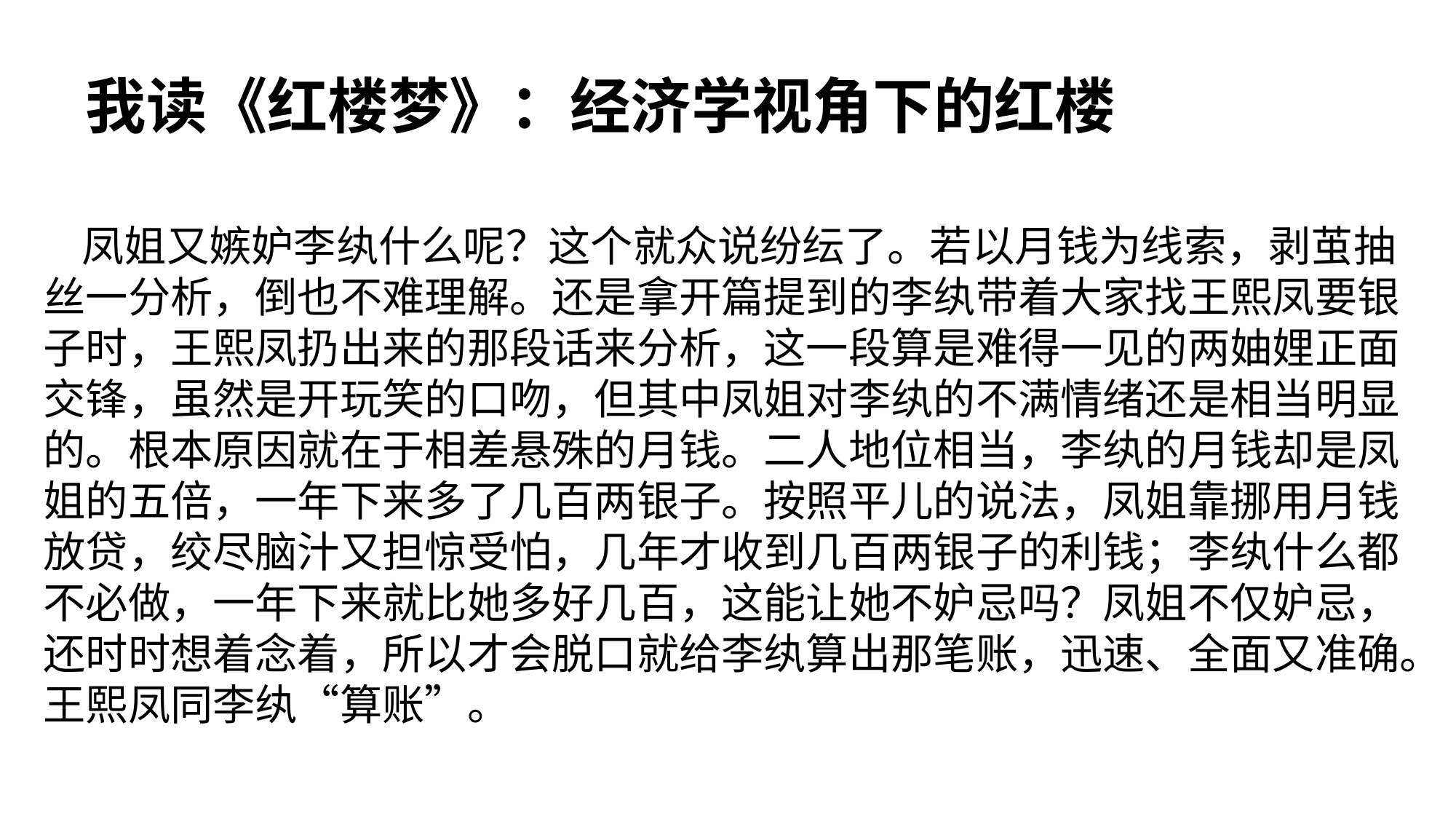

我读《红楼梦》：经济学视角下的红楼
   凤姐又嫉妒李纨什么呢？这个就众说纷纭了。若以月钱为线索，剥茧抽丝一分析，倒也不难理解。还是拿开篇提到的李纨带着大家找王熙凤要银子时，王熙凤扔出来的那段话来分析，这一段算是难得一见的两妯娌正面交锋，虽然是开玩笑的口吻，但其中凤姐对李纨的不满情绪还是相当明显的。根本原因就在于相差悬殊的月钱。二人地位相当，李纨的月钱却是凤姐的五倍，一年下来多了几百两银子。按照平儿的说法，凤姐靠挪用月钱放贷，绞尽脑汁又担惊受怕，几年才收到几百两银子的利钱；李纨什么都不必做，一年下来就比她多好几百，这能让她不妒忌吗？凤姐不仅妒忌，还时时想着念着，所以才会脱口就给李纨算出那笔账，迅速、全面又准确。王熙凤同李纨“算账”。